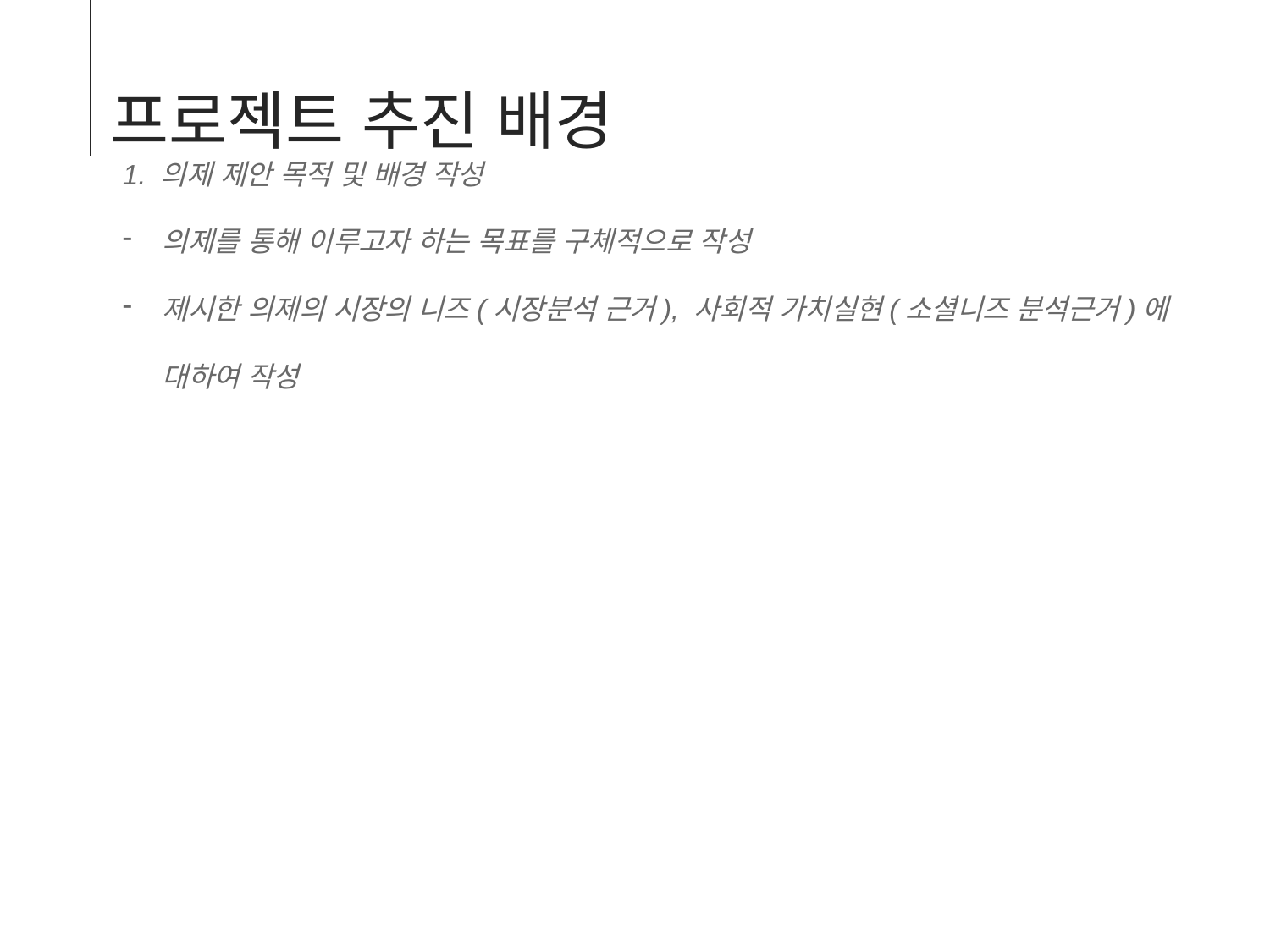

프로젝트 추진 배경

1. 의제 제안 목적 및 배경 작성
의제를 통해 이루고자 하는 목표를 구체적으로 작성
제시한 의제의 시장의 니즈(시장분석 근거), 사회적 가치실현(소셜니즈 분석근거)에 대하여 작성